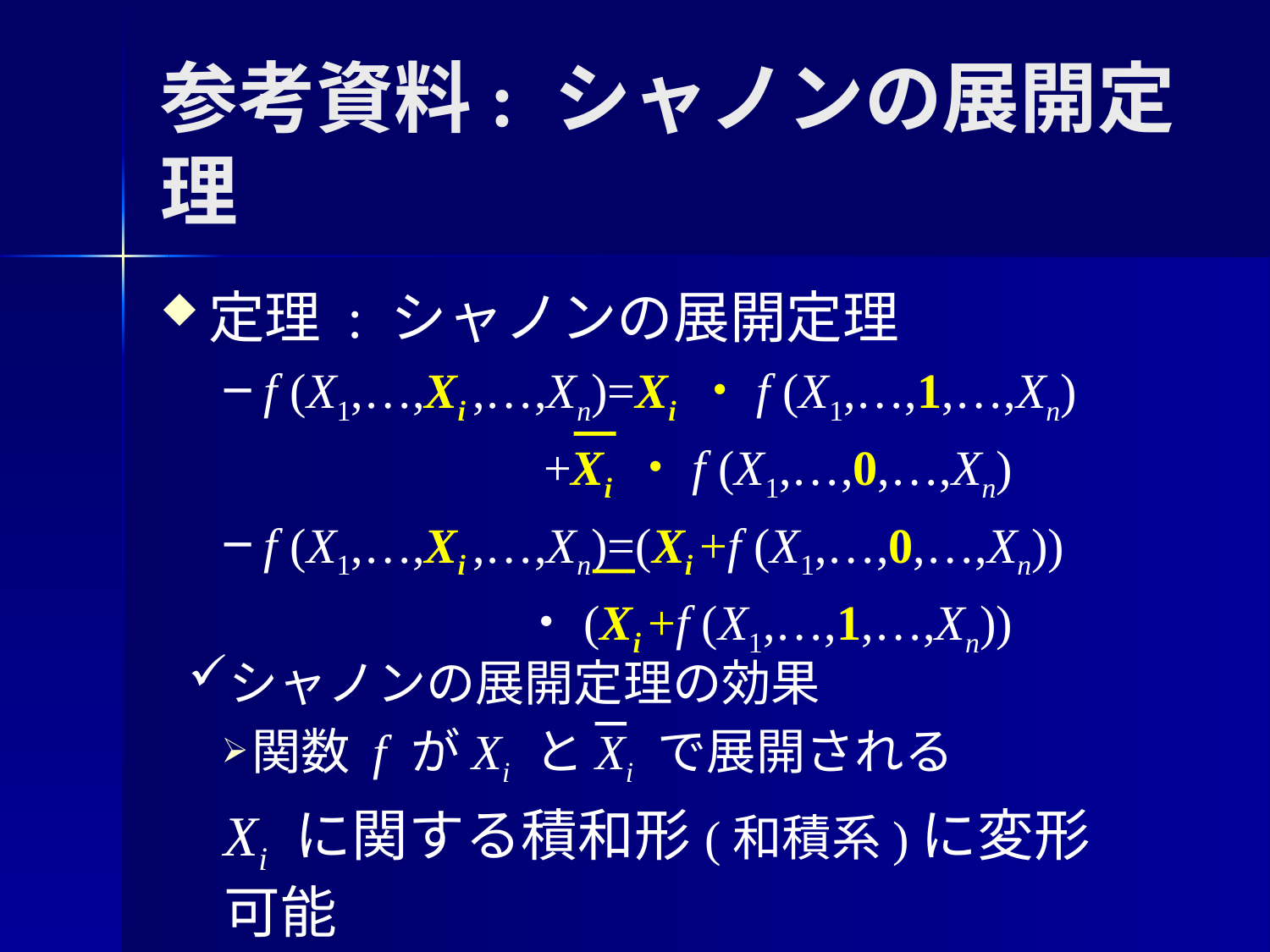

# 参考資料: シャノンの展開定理
定理 : シャノンの展開定理
f (X1,…,Xi ,…,Xn)=Xi ・f (X1,…,1,…,Xn)
                          +Xi ・f (X1,…,0,…,Xn)
f (X1,…,Xi ,…,Xn)=(Xi +f (X1,…,0,…,Xn))
                          ・(Xi +f (X1,…,1,…,Xn))

シャノンの展開定理の効果
関数 f がXi とXi で展開される

Xi に関する積和形(和積系)に変形可能